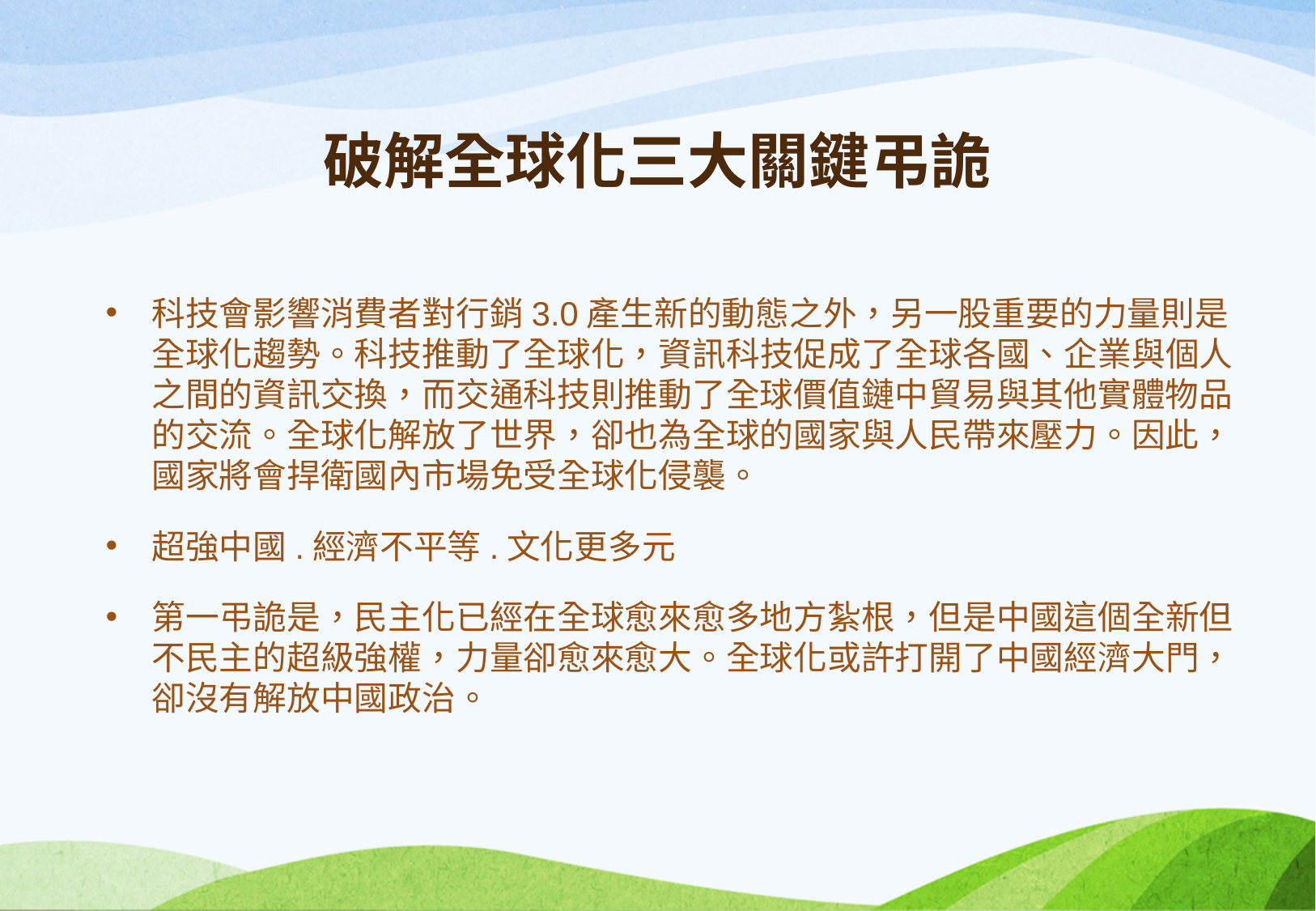

# 破解全球化三大關鍵弔詭

科技會影響消費者對行銷3.0產生新的動態之外，另一股重要的力量則是全球化趨勢。科技推動了全球化，資訊科技促成了全球各國、企業與個人之間的資訊交換，而交通科技則推動了全球價值鏈中貿易與其他實體物品的交流。全球化解放了世界，卻也為全球的國家與人民帶來壓力。因此，國家將會捍衛國內市場免受全球化侵襲。
超強中國.經濟不平等.文化更多元
第一弔詭是，民主化已經在全球愈來愈多地方紮根，但是中國這個全新但不民主的超級強權，力量卻愈來愈大。全球化或許打開了中國經濟大門，卻沒有解放中國政治。